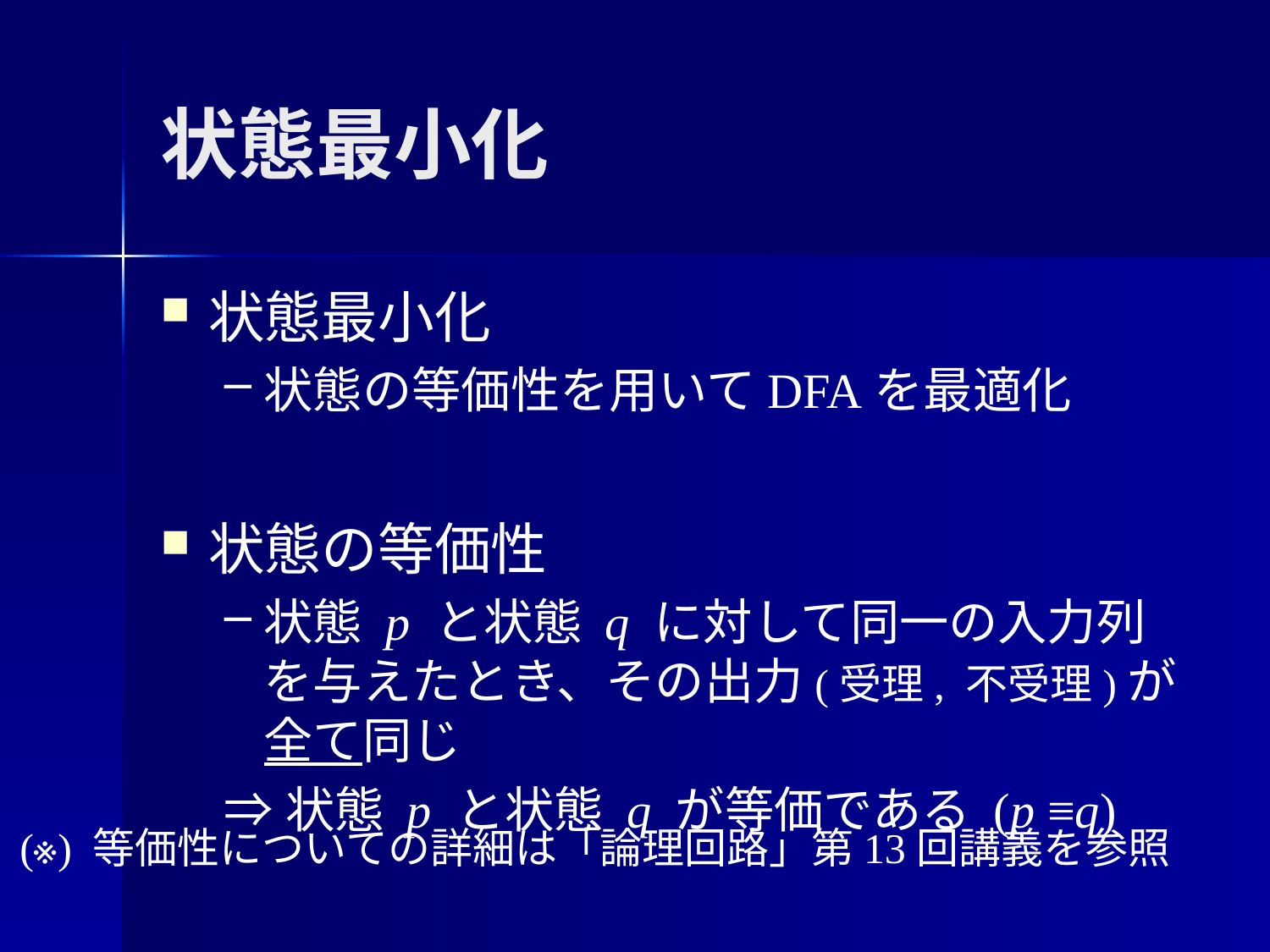

# 状態最小化
状態最小化
状態の等価性を用いてDFAを最適化

状態の等価性
状態 p と状態 q に対して同一の入力列を与えたとき、その出力(受理, 不受理)が全て同じ
⇒状態 p と状態 q が等価である (p ≡q)
(※) 等価性についての詳細は「論理回路」第13回講義を参照